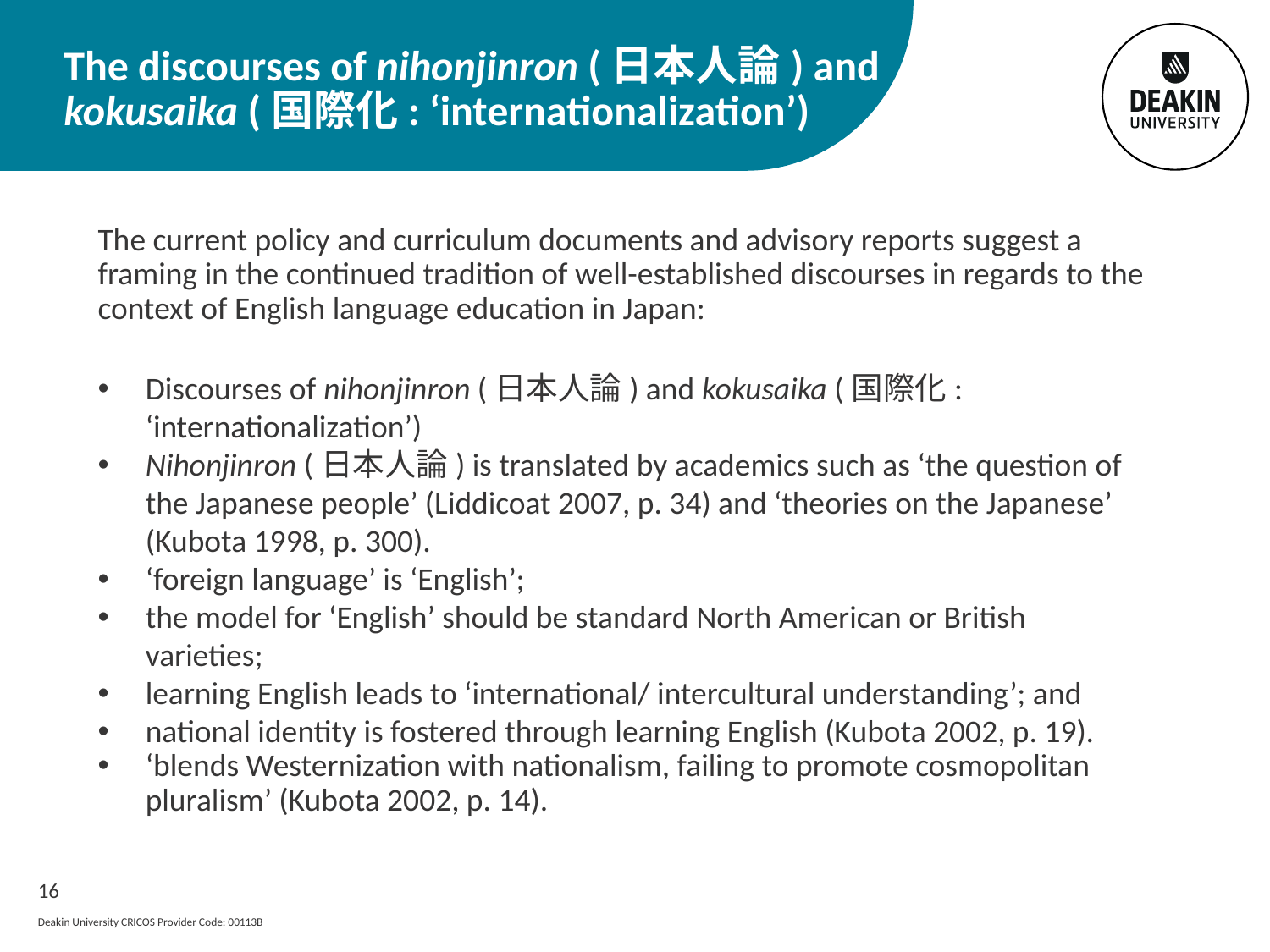

# The discourses of nihonjinron (日本人論) and kokusaika (国際化: ‘internationalization’)
The current policy and curriculum documents and advisory reports suggest a framing in the continued tradition of well-established discourses in regards to the context of English language education in Japan:
Discourses of nihonjinron (日本人論) and kokusaika (国際化: ‘internationalization’)
Nihonjinron (日本人論) is translated by academics such as ‘the question of the Japanese people’ (Liddicoat 2007, p. 34) and ‘theories on the Japanese’ (Kubota 1998, p. 300).
‘foreign language’ is ‘English’;
the model for ‘English’ should be standard North American or British varieties;
learning English leads to ‘international/ intercultural understanding’; and
national identity is fostered through learning English (Kubota 2002, p. 19).
‘blends Westernization with nationalism, failing to promote cosmopolitan pluralism’ (Kubota 2002, p. 14).

16
Deakin University CRICOS Provider Code: 00113B